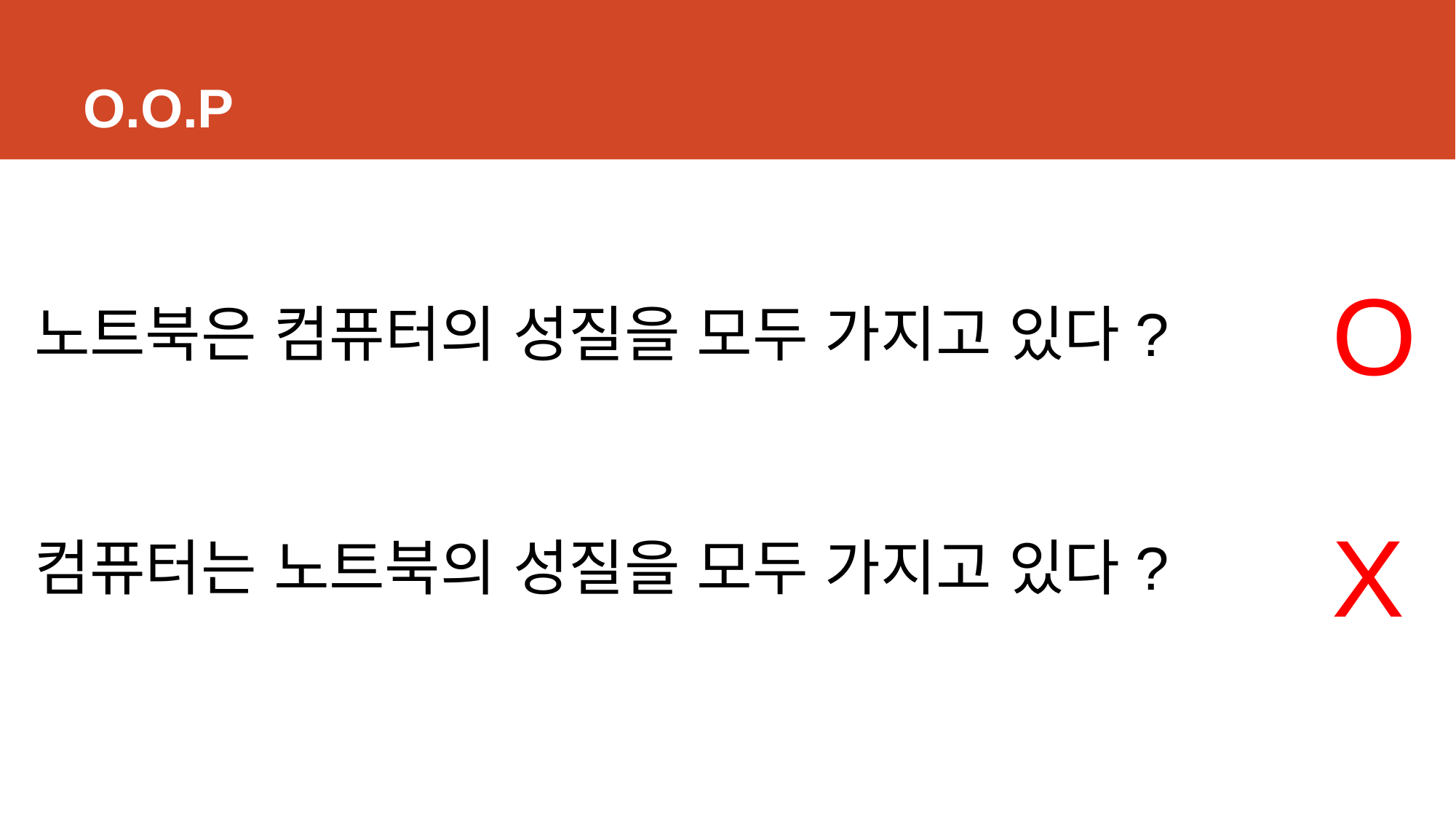

# O.O.P
O
노트북은 컴퓨터의 성질을 모두 가지고 있다?
X
컴퓨터는 노트북의 성질을 모두 가지고 있다?